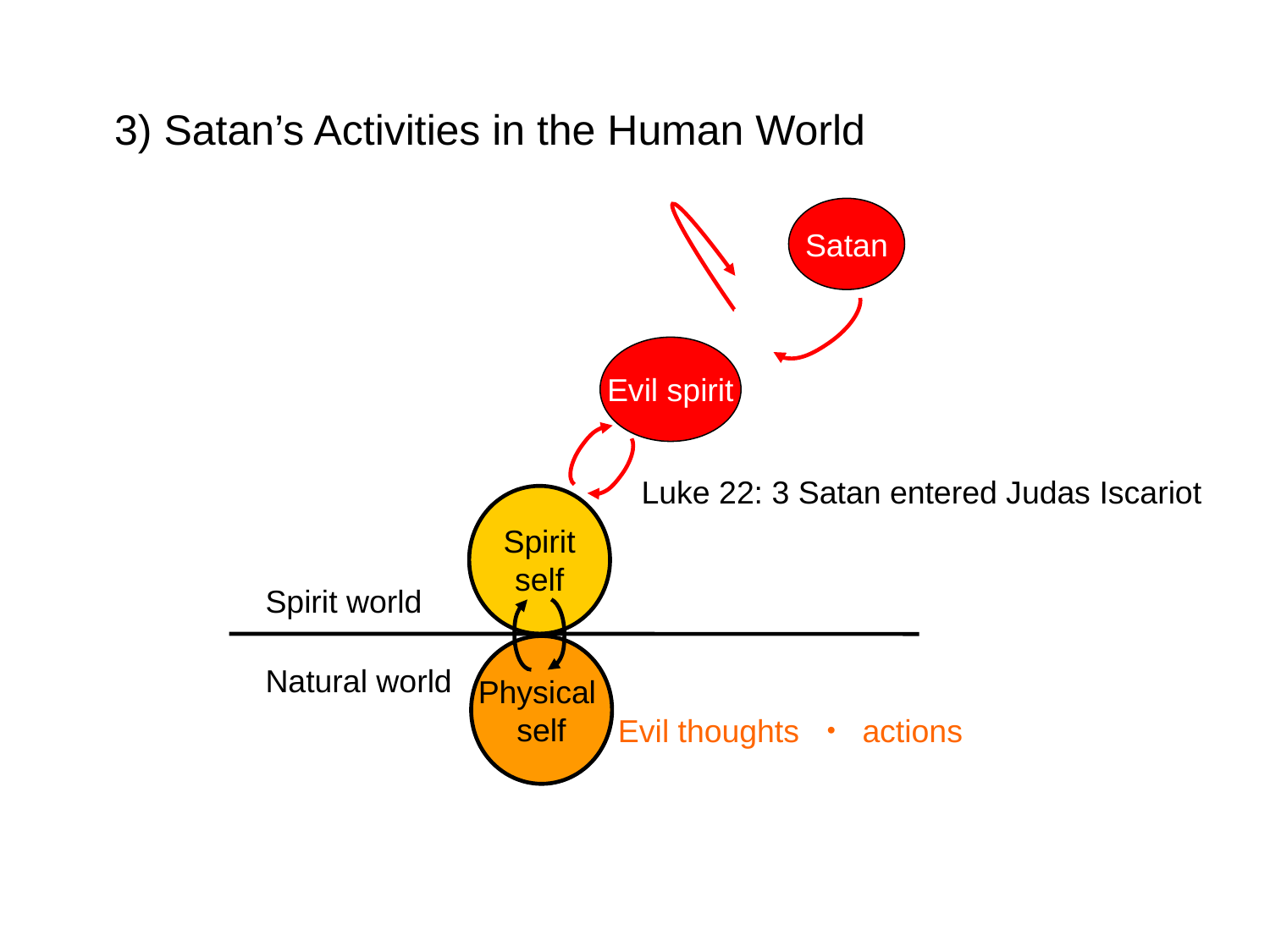

3) Satan’s Activities in the Human World
Satan

Evil spirit

 Luke 22: 3 Satan entered Judas Iscariot
Spirit
self
Spirit world

Physical
self
Natural world
Evil thoughts ・ actions